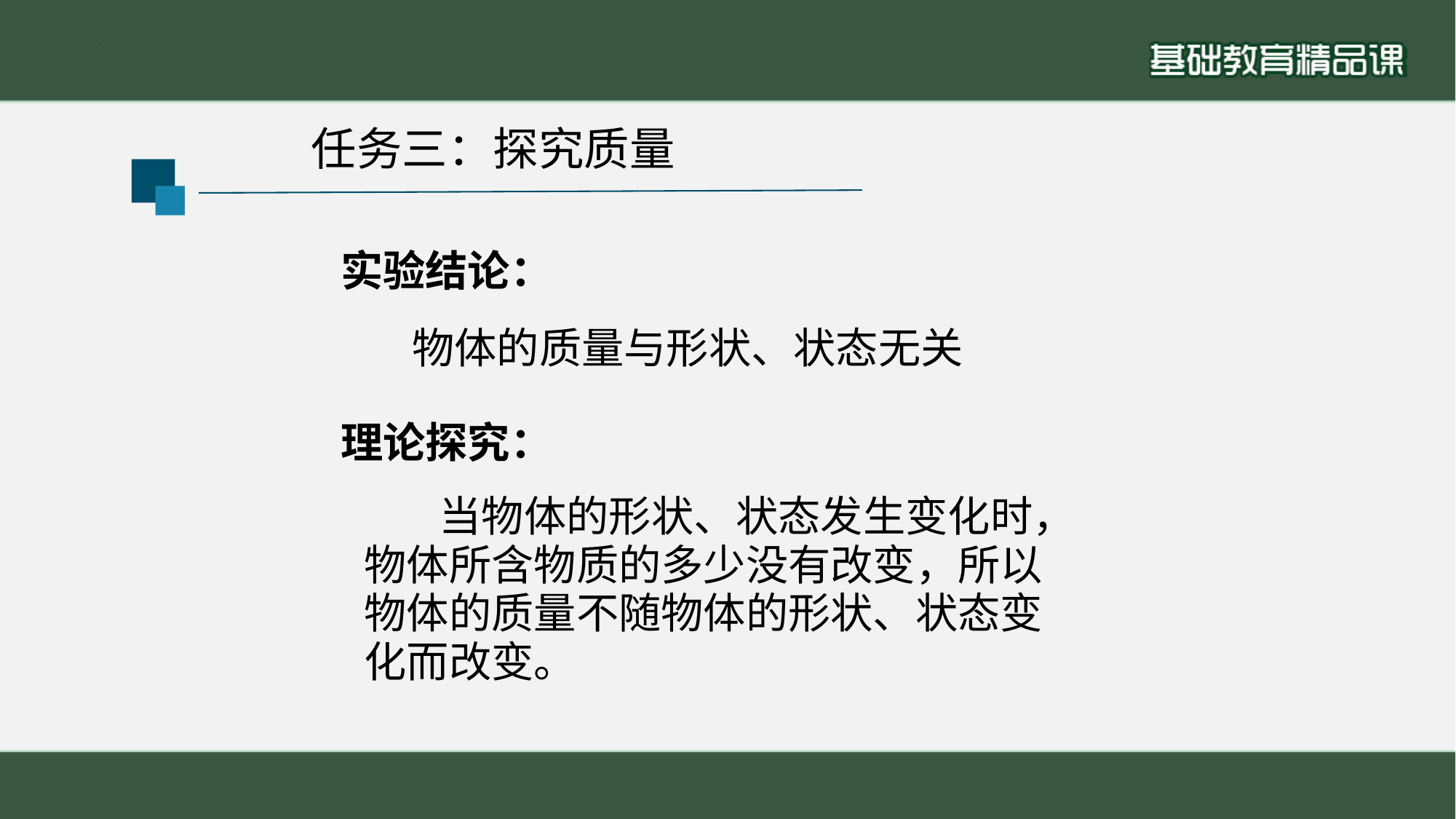

任务三：探究质量

实验结论：
物体的质量与形状、状态无关
理论探究：
   当物体的形状、状态发生变化时，物体所含物质的多少没有改变，所以物体的质量不随物体的形状、状态变化而改变。